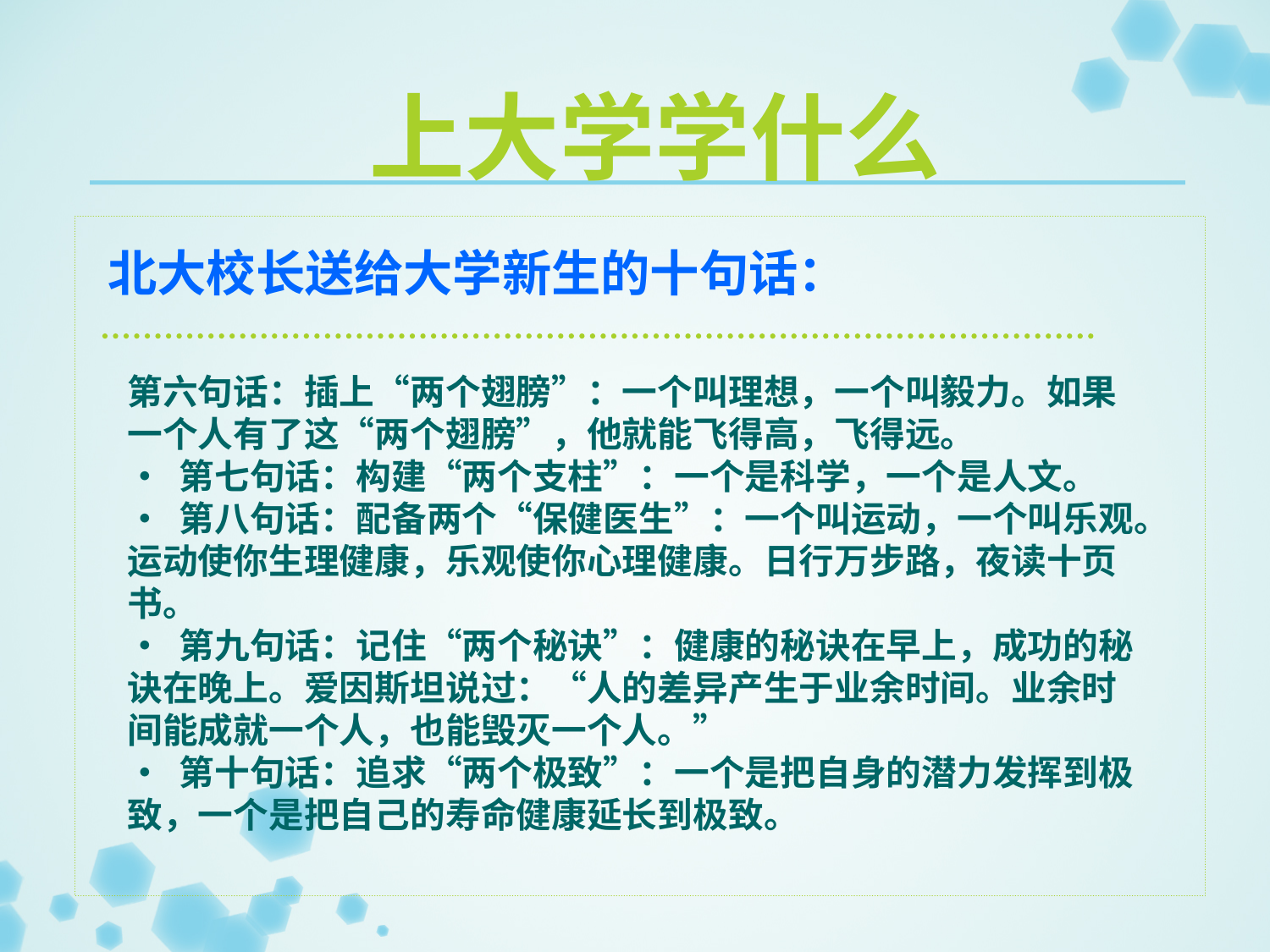

上大学学什么

北大校长送给大学新生的十句话：
第六句话：插上“两个翅膀”：一个叫理想，一个叫毅力。如果一个人有了这“两个翅膀”，他就能飞得高，飞得远。
• 第七句话：构建“两个支柱”：一个是科学，一个是人文。
• 第八句话：配备两个“保健医生”：一个叫运动，一个叫乐观。运动使你生理健康，乐观使你心理健康。日行万步路，夜读十页书。
• 第九句话：记住“两个秘诀”：健康的秘诀在早上，成功的秘诀在晚上。爱因斯坦说过：“人的差异产生于业余时间。业余时间能成就一个人，也能毁灭一个人。”
• 第十句话：追求“两个极致”：一个是把自身的潜力发挥到极致，一个是把自己的寿命健康延长到极致。